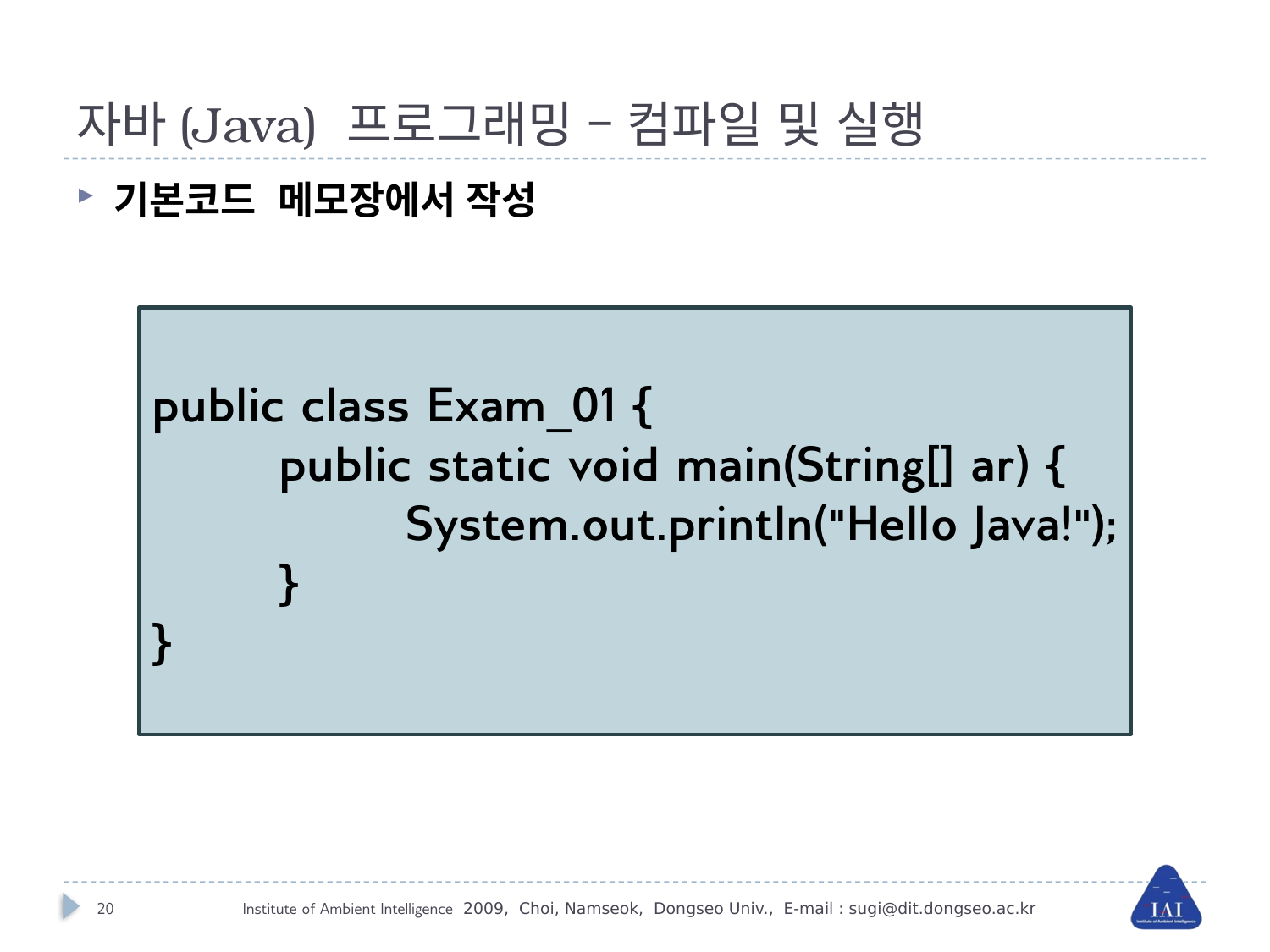

# 자바(Java) 프로그래밍 – 컴파일 및 실행
기본코드  메모장에서 작성

public class Exam_01 {
	public static void main(String[] ar) {
		System.out.println("Hello Java!");
	}
}